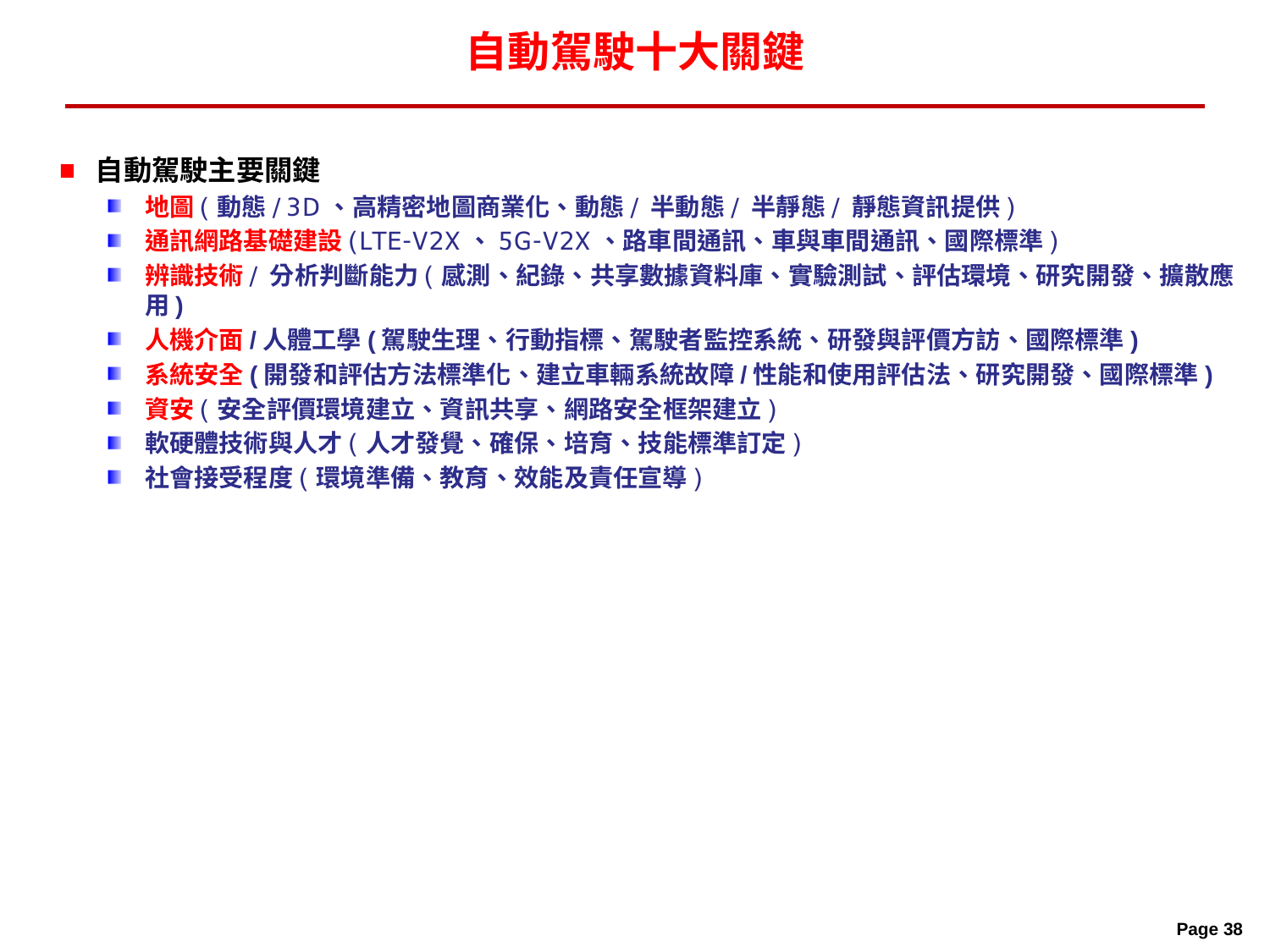

# 自動駕駛十大關鍵
自動駕駛主要關鍵
地圖(動態/3D、高精密地圖商業化、動態/半動態/半靜態/靜態資訊提供)
通訊網路基礎建設(LTE-V2X、5G-V2X、路車間通訊、車與車間通訊、國際標準)
辨識技術/分析判斷能力(感測、紀錄、共享數據資料庫、實驗測試、評估環境、研究開發、擴散應用)
人機介面/人體工學(駕駛生理、行動指標、駕駛者監控系統、研發與評價方訪、國際標準)
系統安全(開發和評估方法標準化、建立車輛系統故障/性能和使用評估法、研究開發、國際標準)
資安(安全評價環境建立、資訊共享、網路安全框架建立)
軟硬體技術與人才(人才發覺、確保、培育、技能標準訂定)
社會接受程度(環境準備、教育、效能及責任宣導)